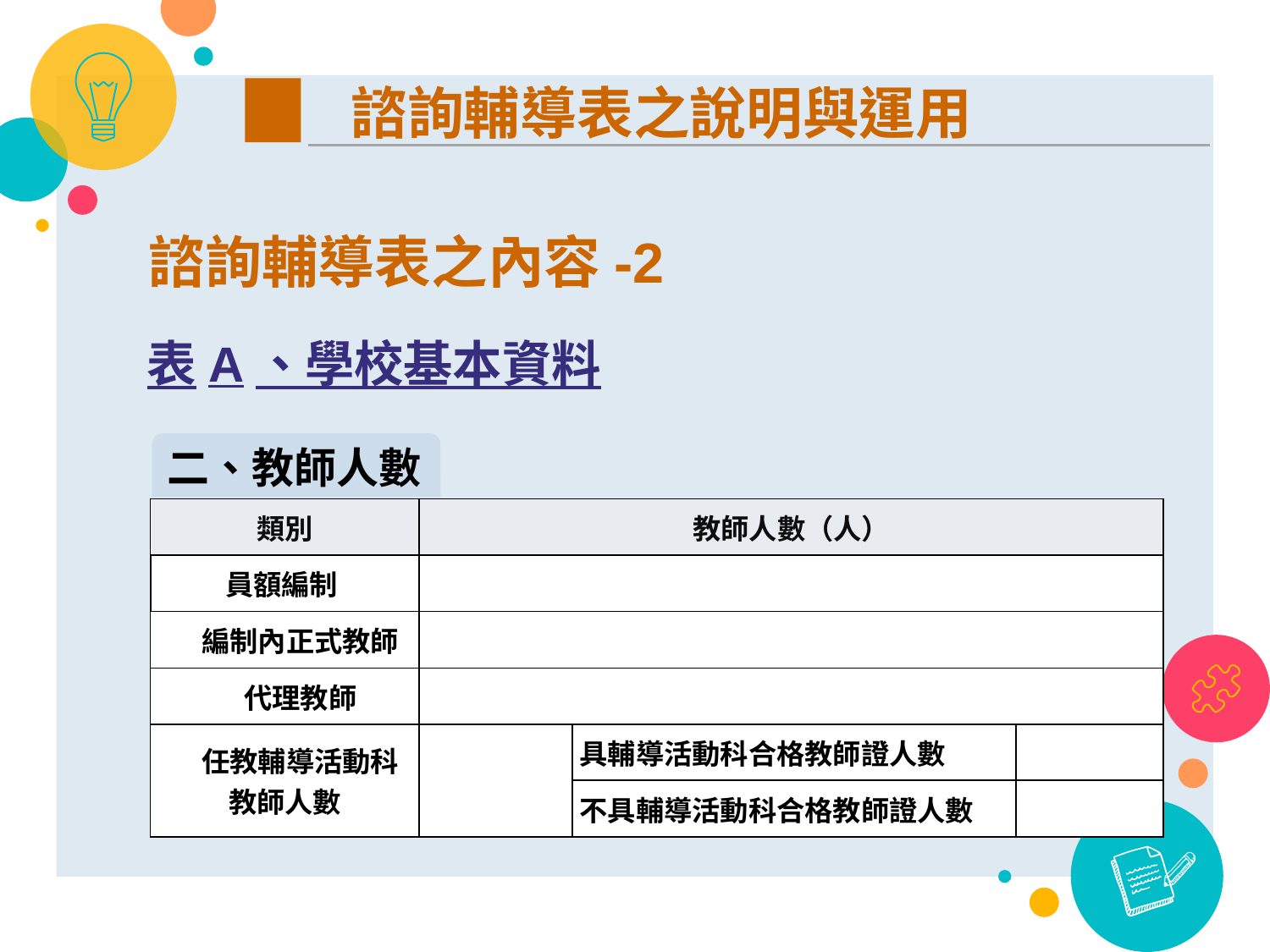

諮詢輔導表之說明與運用

諮詢輔導表之內容-2
表A、學校基本資料
二、教師人數
| 類別 | 教師人數（人） |  |  |
| --- | --- | --- | --- |
| 員額編制 |  |  |  |
| 編制內正式教師 |  |  |  |
| 代理教師 |  |  |  |
| 任教輔導活動科教師人數 |  | 具輔導活動科合格教師證人數 |  |
|  |  | 不具輔導活動科合格教師證人數 |  |